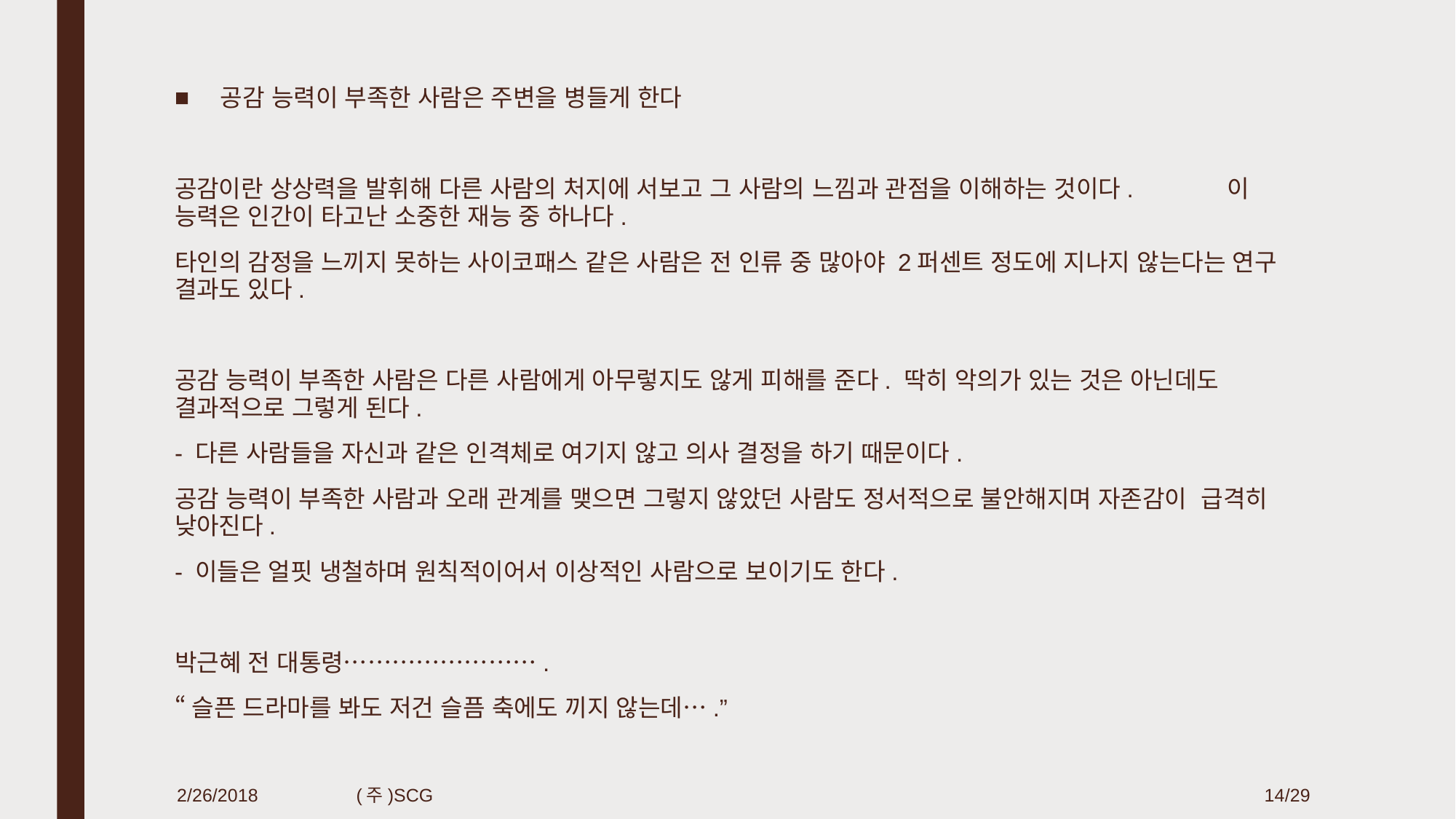

공감 능력이 부족한 사람은 주변을 병들게 한다

공감이란 상상력을 발휘해 다른 사람의 처지에 서보고 그 사람의 느낌과 관점을 이해하는 것이다.             이 능력은 인간이 타고난 소중한 재능 중 하나다.
타인의 감정을 느끼지 못하는 사이코패스 같은 사람은 전 인류 중 많아야 2퍼센트 정도에 지나지 않는다는 연구 결과도 있다.

공감 능력이 부족한 사람은 다른 사람에게 아무렇지도 않게 피해를 준다. 딱히 악의가 있는 것은 아닌데도 결과적으로 그렇게 된다.
- 다른 사람들을 자신과 같은 인격체로 여기지 않고 의사 결정을 하기 때문이다.
공감 능력이 부족한 사람과 오래 관계를 맺으면 그렇지 않았던 사람도 정서적으로 불안해지며 자존감이  급격히 낮아진다.
- 이들은 얼핏 냉철하며 원칙적이어서 이상적인 사람으로 보이기도 한다.

박근혜 전 대통령…………………….
“슬픈 드라마를 봐도 저건 슬픔 축에도 끼지 않는데….”

2/26/2018
(주)SCG
14/29